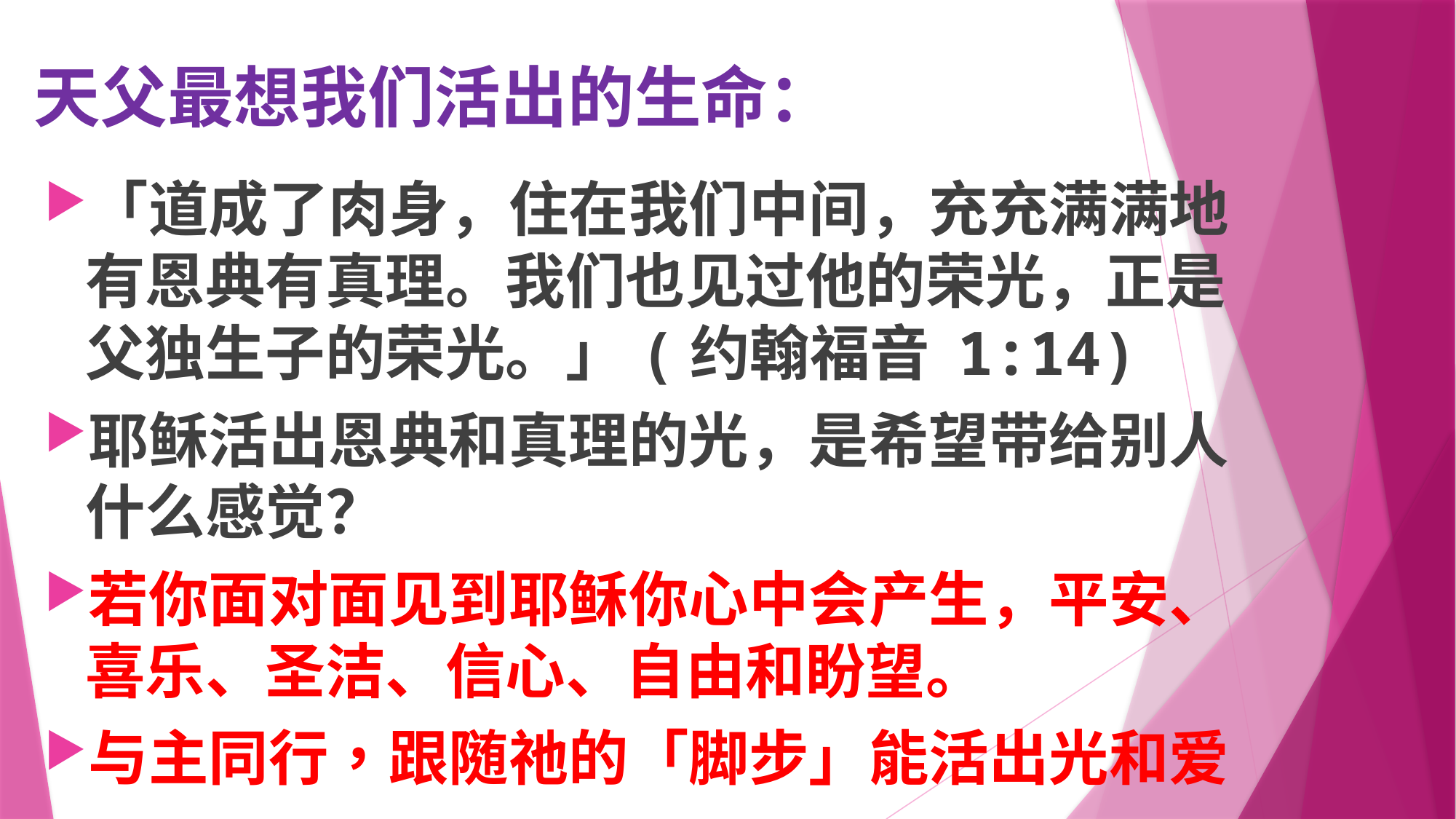

# 天父最想我们活出的生命：
「道成了肉身，住在我们中间，充充满满地有恩典有真理。我们也见过他的荣光，正是父独生子的荣光。」(约翰福音 1:14)
耶稣活出恩典和真理的光，是希望带给别人什么感觉？
若你面对面见到耶稣你心中会产生，平安、喜乐、圣洁、信心、自由和盼望。
与主同行，跟随祂的「脚步」能活出光和爱